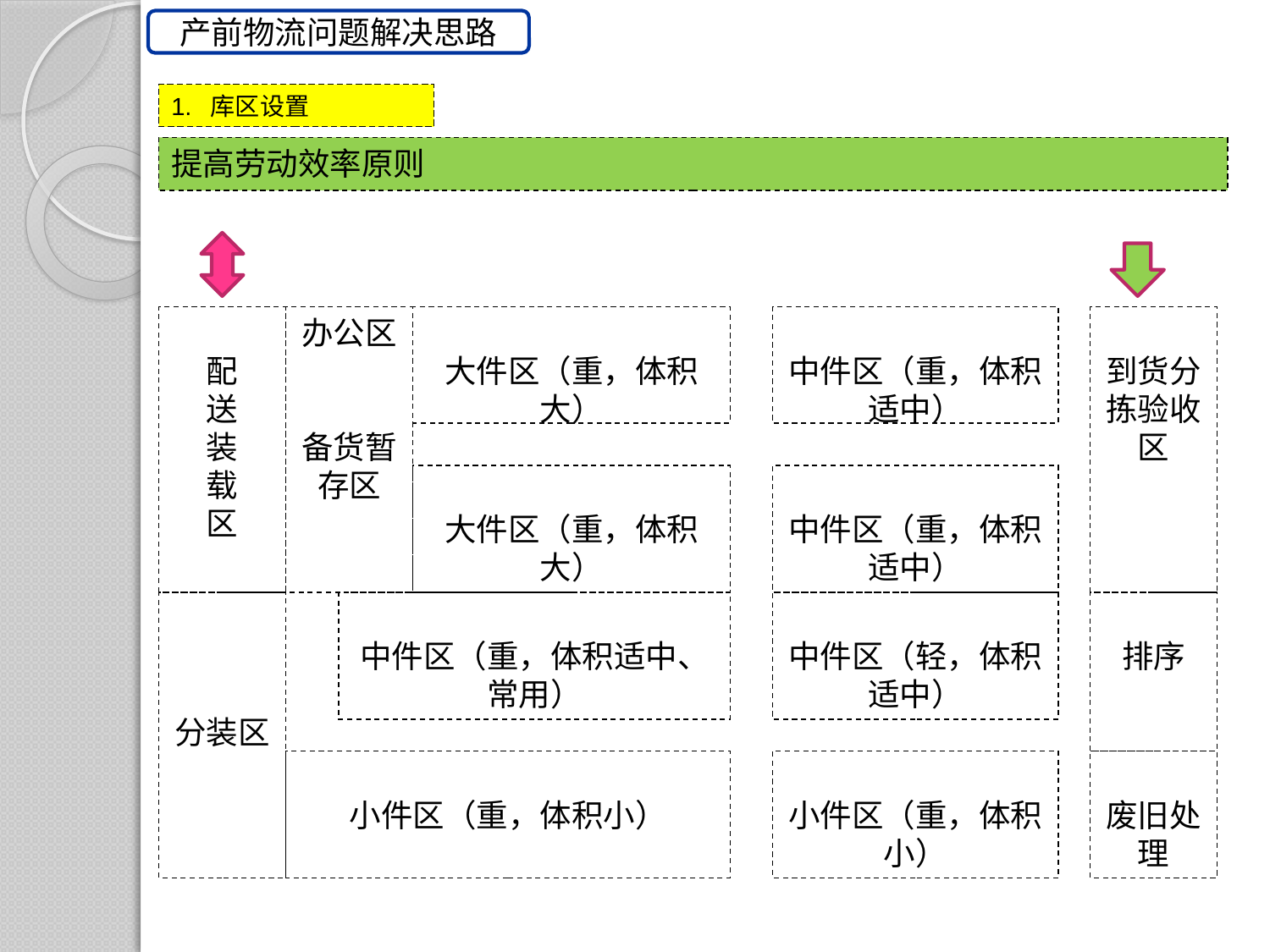

产前物流问题解决思路
1.  库区设置
提高劳动效率原则

配
送
装
载
区
办公区

备货暂存区

大件区（重，体积大）

中件区（重，体积适中）

到货分拣验收区

大件区（重，体积大）

中件区（重，体积适中）

分装区

中件区（重，体积适中、 常用）

中件区（轻，体积适中）

排序

小件区（重，体积小）

小件区（重，体积小）

废旧处理